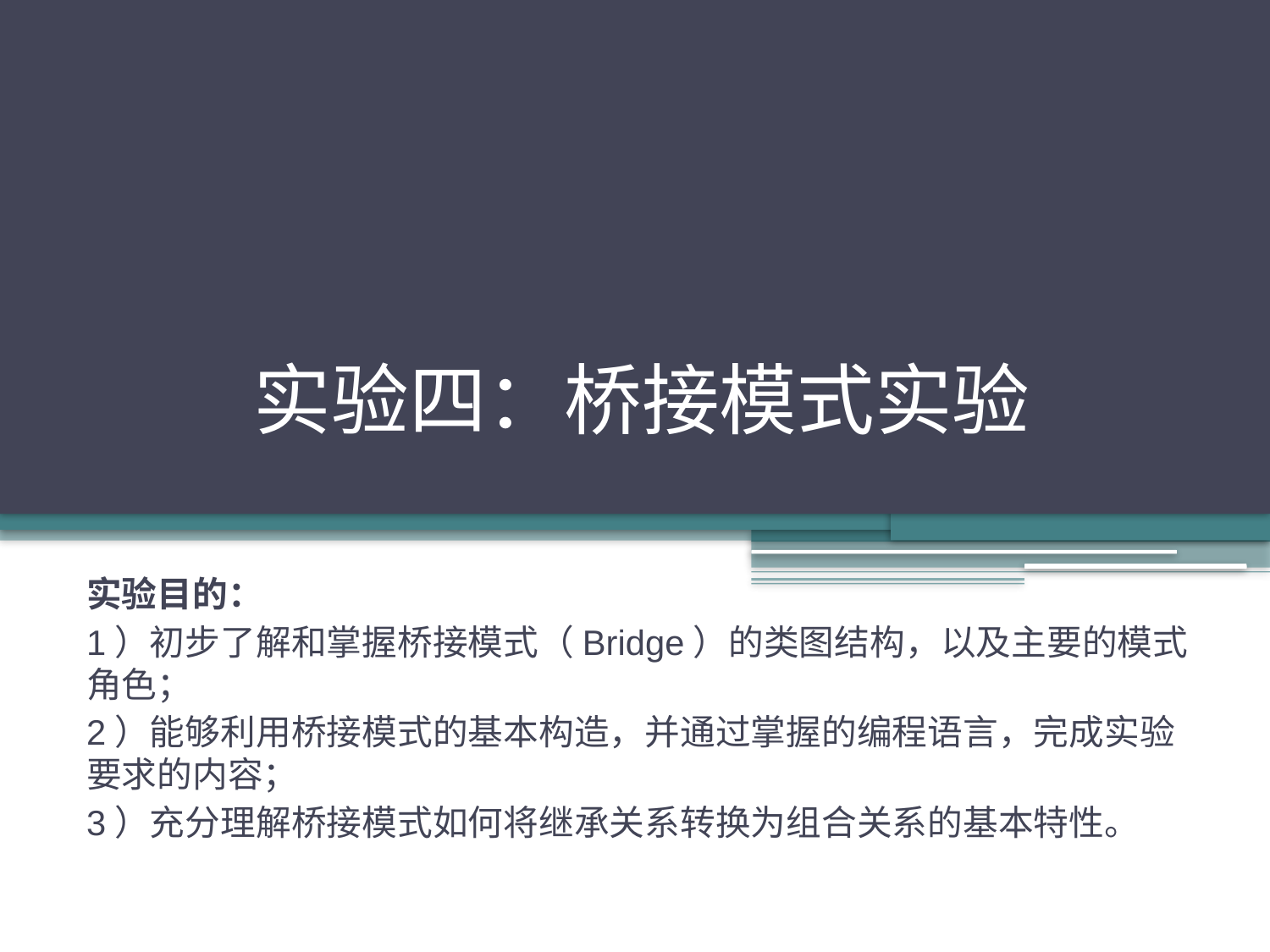

# 实验四：桥接模式实验
实验目的：
1）初步了解和掌握桥接模式（Bridge）的类图结构，以及主要的模式角色；
2）能够利用桥接模式的基本构造，并通过掌握的编程语言，完成实验要求的内容；
3）充分理解桥接模式如何将继承关系转换为组合关系的基本特性。